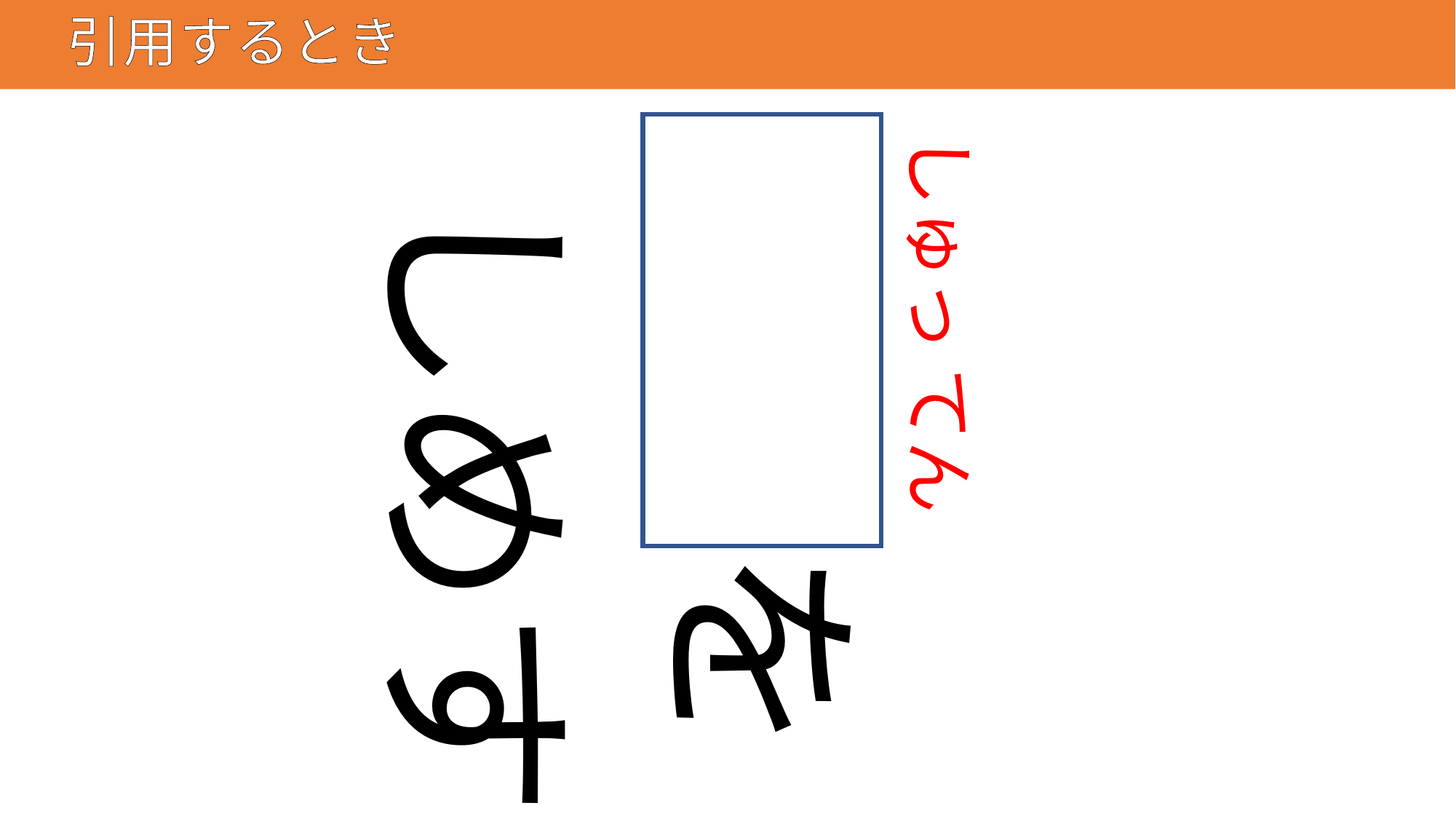

# 引用するとき
109

出典を
しゅっ てん
しめす